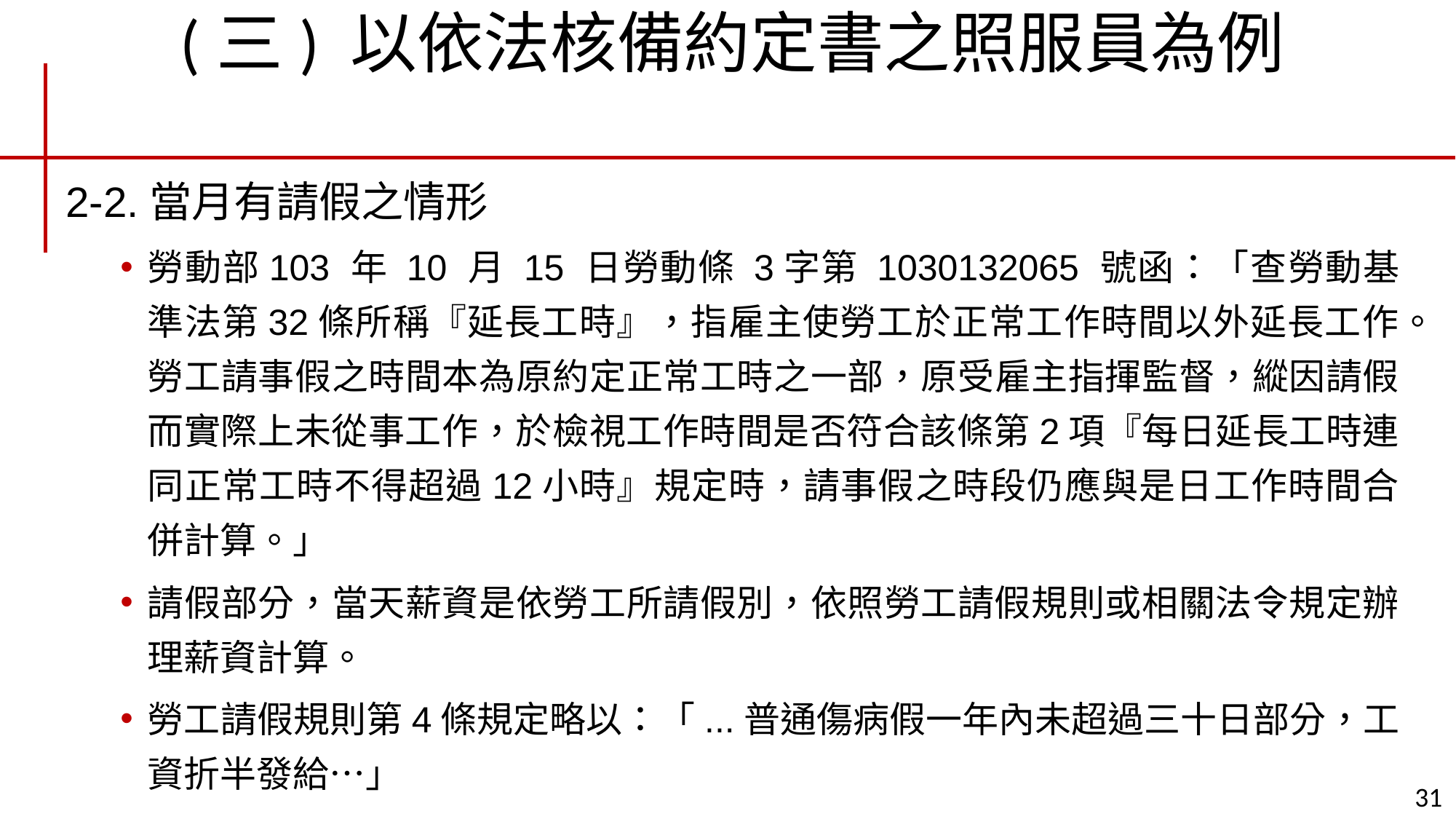

# (三) 以依法核備約定書之照服員為例
2-2.當月有請假之情形
勞動部103 年 10 月 15 日勞動條 3字第 1030132065 號函：「查勞動基準法第32條所稱『延長工時』，指雇主使勞工於正常工作時間以外延長工作。勞工請事假之時間本為原約定正常工時之一部，原受雇主指揮監督，縱因請假而實際上未從事工作，於檢視工作時間是否符合該條第2項『每日延長工時連同正常工時不得超過12小時』規定時，請事假之時段仍應與是日工作時間合併計算。」
請假部分，當天薪資是依勞工所請假別，依照勞工請假規則或相關法令規定辦理薪資計算。
勞工請假規則第4條規定略以：「...普通傷病假一年內未超過三十日部分，工資折半發給…」

31